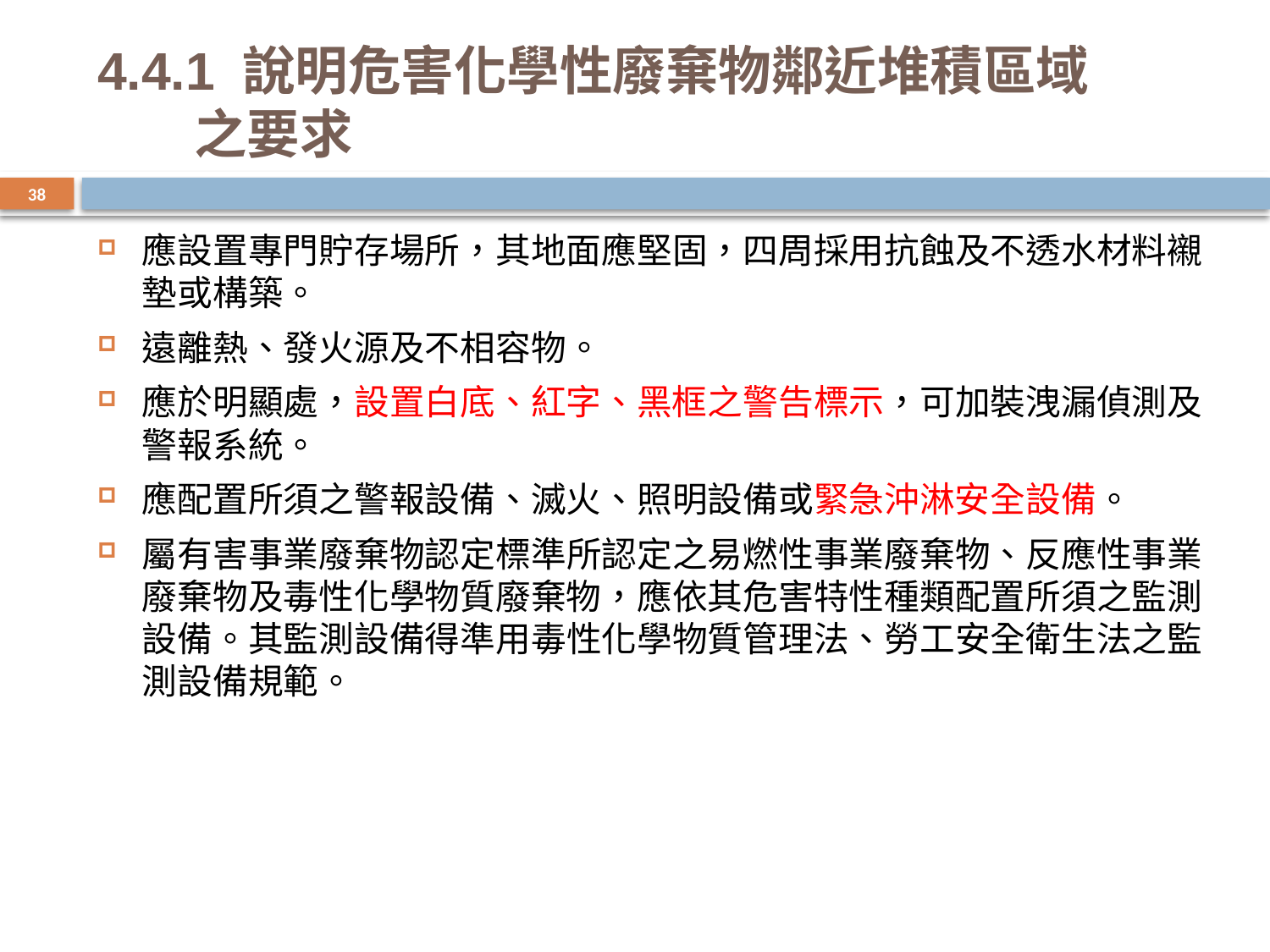

# 4.4.1 說明危害化學性廢棄物鄰近堆積區域 之要求
38
應設置專門貯存場所，其地面應堅固，四周採用抗蝕及不透水材料襯墊或構築。
遠離熱、發火源及不相容物。
應於明顯處，設置白底、紅字、黑框之警告標示，可加裝洩漏偵測及警報系統。
應配置所須之警報設備、滅火、照明設備或緊急沖淋安全設備。
屬有害事業廢棄物認定標準所認定之易燃性事業廢棄物、反應性事業廢棄物及毒性化學物質廢棄物，應依其危害特性種類配置所須之監測設備。其監測設備得準用毒性化學物質管理法、勞工安全衛生法之監測設備規範。